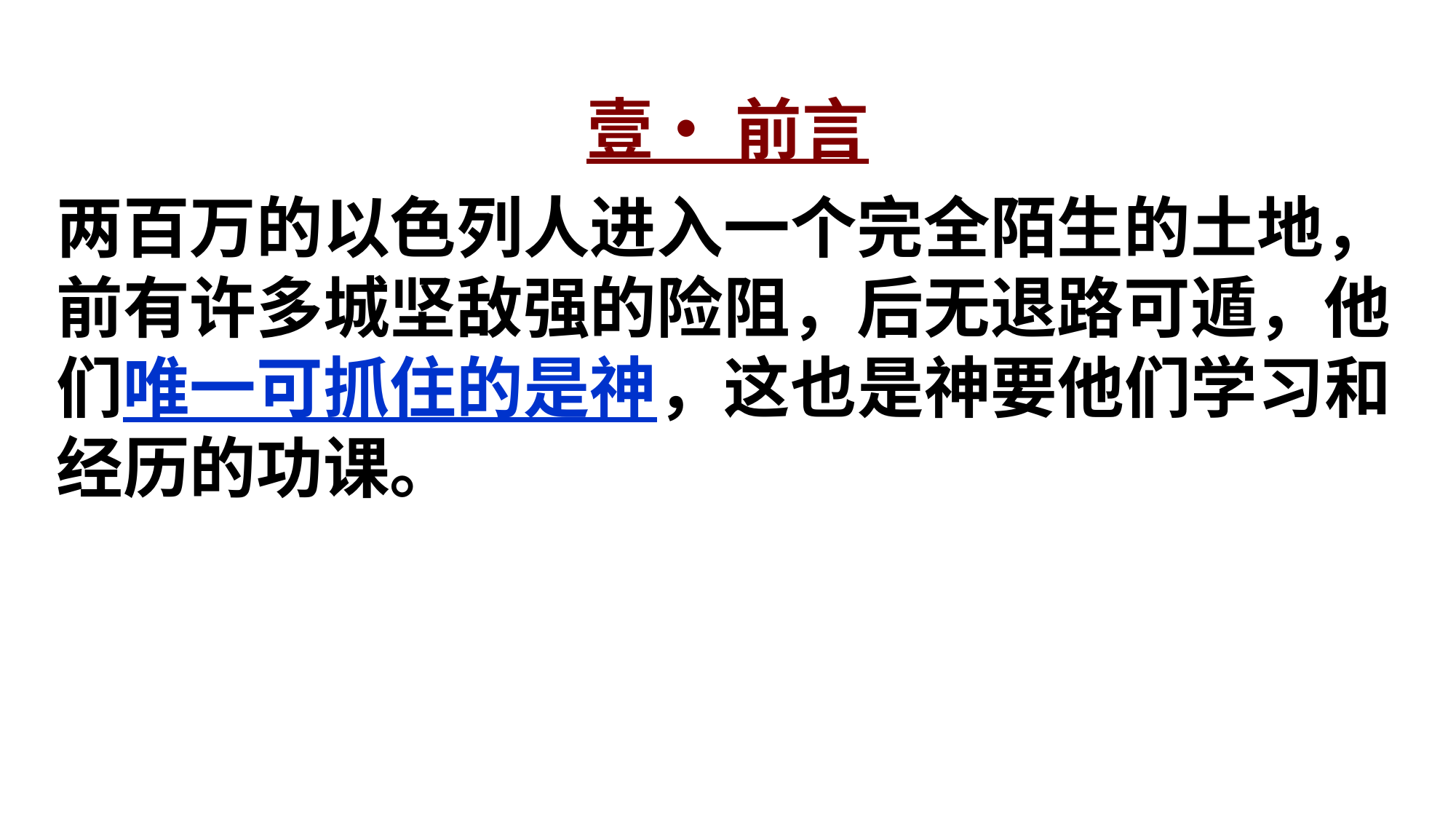

壹‧ 前言
两百万的以色列人进入一个完全陌生的土地，前有许多城坚敌强的险阻，后无退路可遁，他们唯一可抓住的是神，这也是神要他们学习和经历的功课。